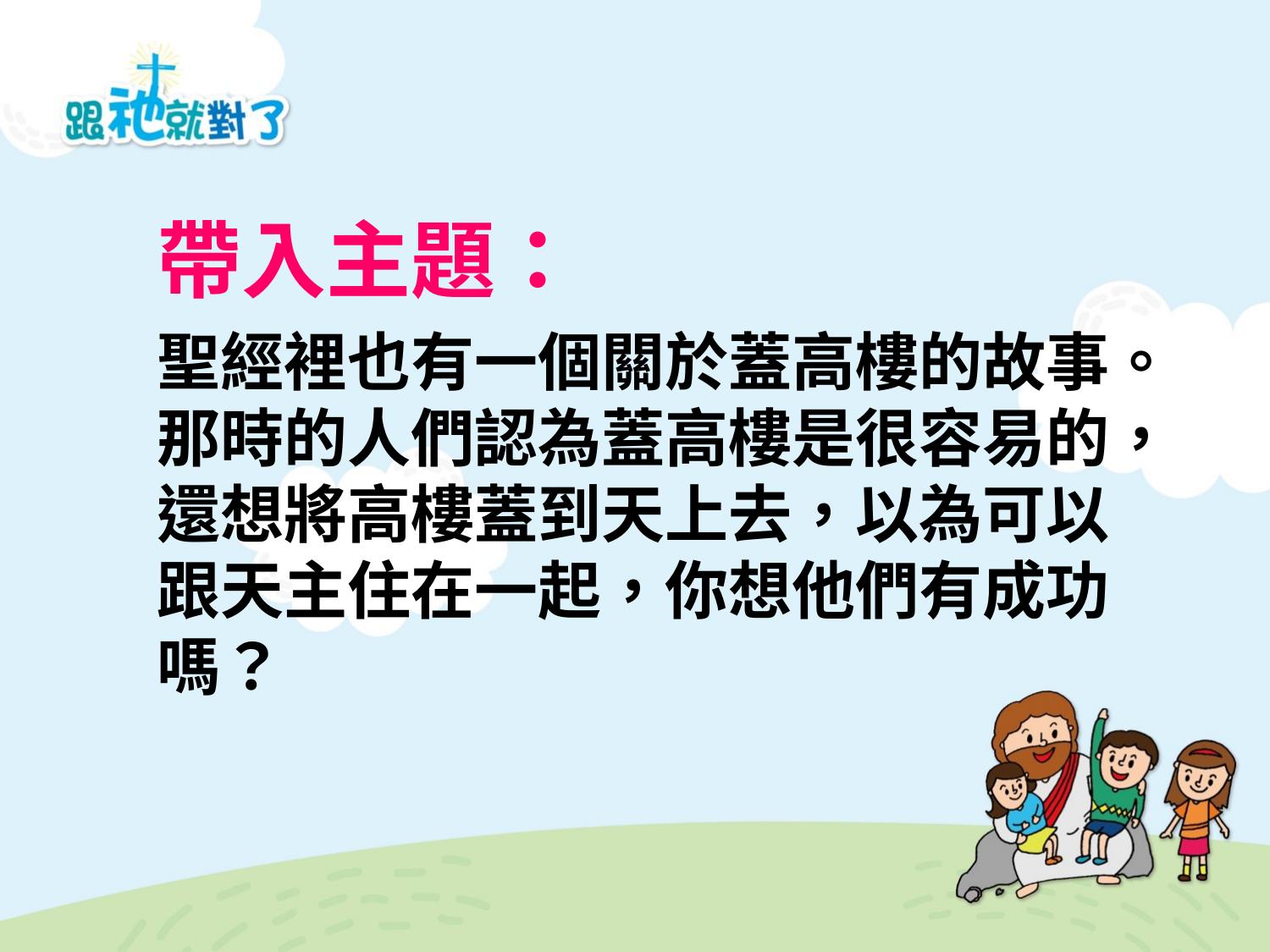

帶入主題：
聖經裡也有一個關於蓋高樓的故事。那時的人們認為蓋高樓是很容易的，還想將高樓蓋到天上去，以為可以跟天主住在一起，你想他們有成功嗎？